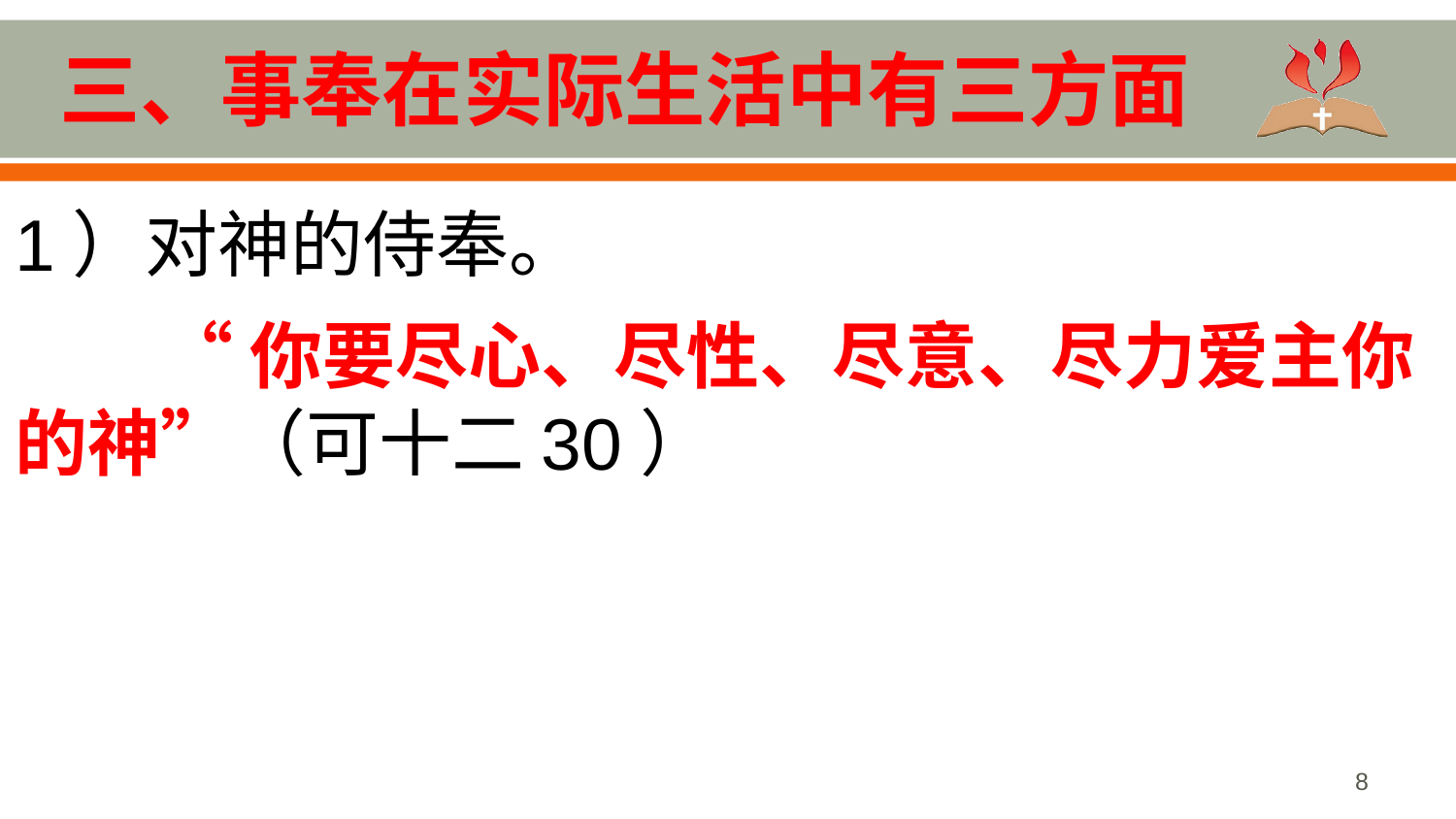

# 三、事奉在实际生活中有三方面
1）对神的侍奉。
“你要尽心、尽性、尽意、尽力爱主你的神”（可十二30）

8